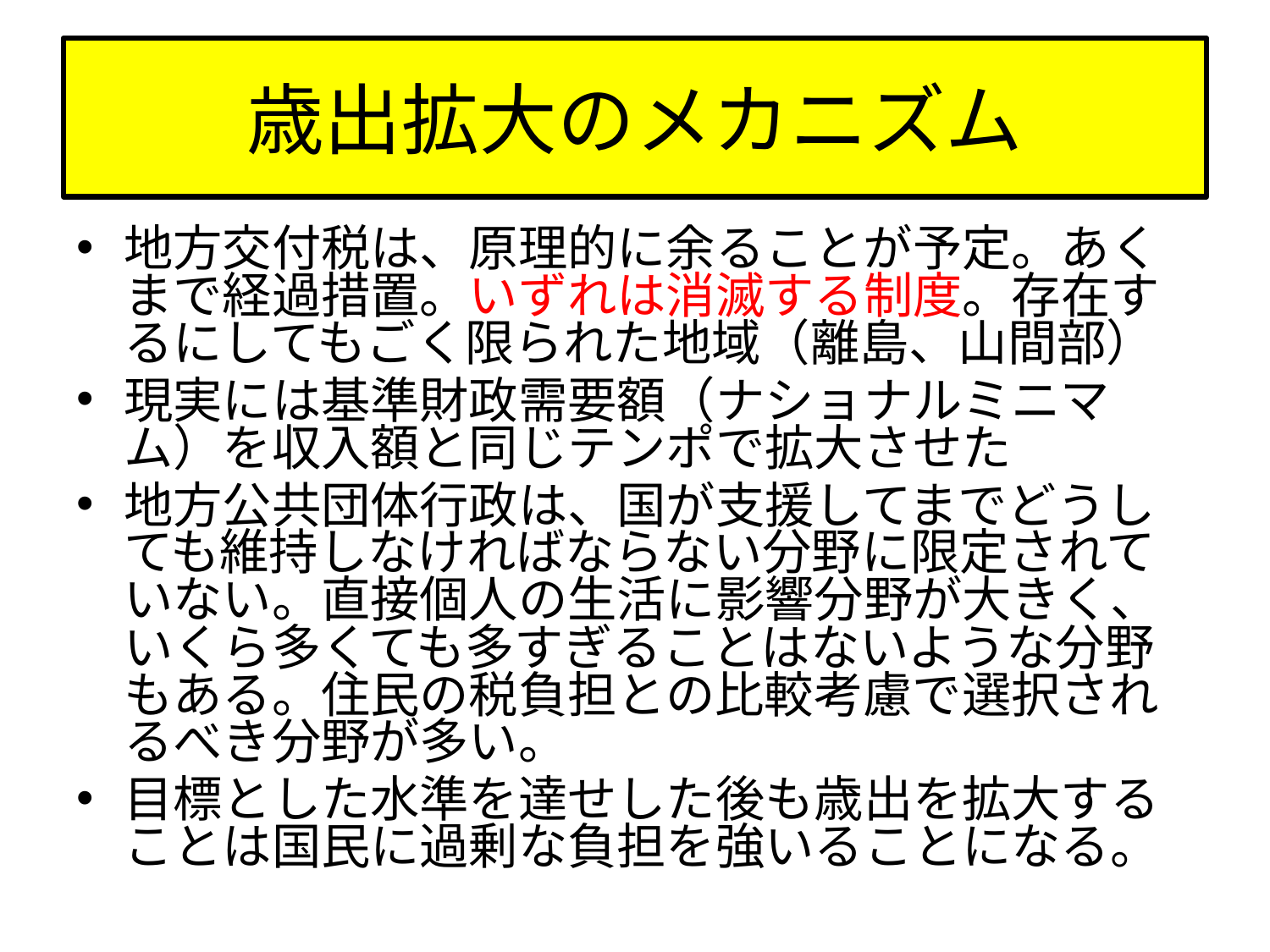

# 歳出拡大のメカニズム
地方交付税は、原理的に余ることが予定。あくまで経過措置。いずれは消滅する制度。存在するにしてもごく限られた地域（離島、山間部）
現実には基準財政需要額（ナショナルミニマム）を収入額と同じテンポで拡大させた
地方公共団体行政は、国が支援してまでどうしても維持しなければならない分野に限定されていない。直接個人の生活に影響分野が大きく、いくら多くても多すぎることはないような分野もある。住民の税負担との比較考慮で選択されるべき分野が多い。
目標とした水準を達せした後も歳出を拡大することは国民に過剰な負担を強いることになる。